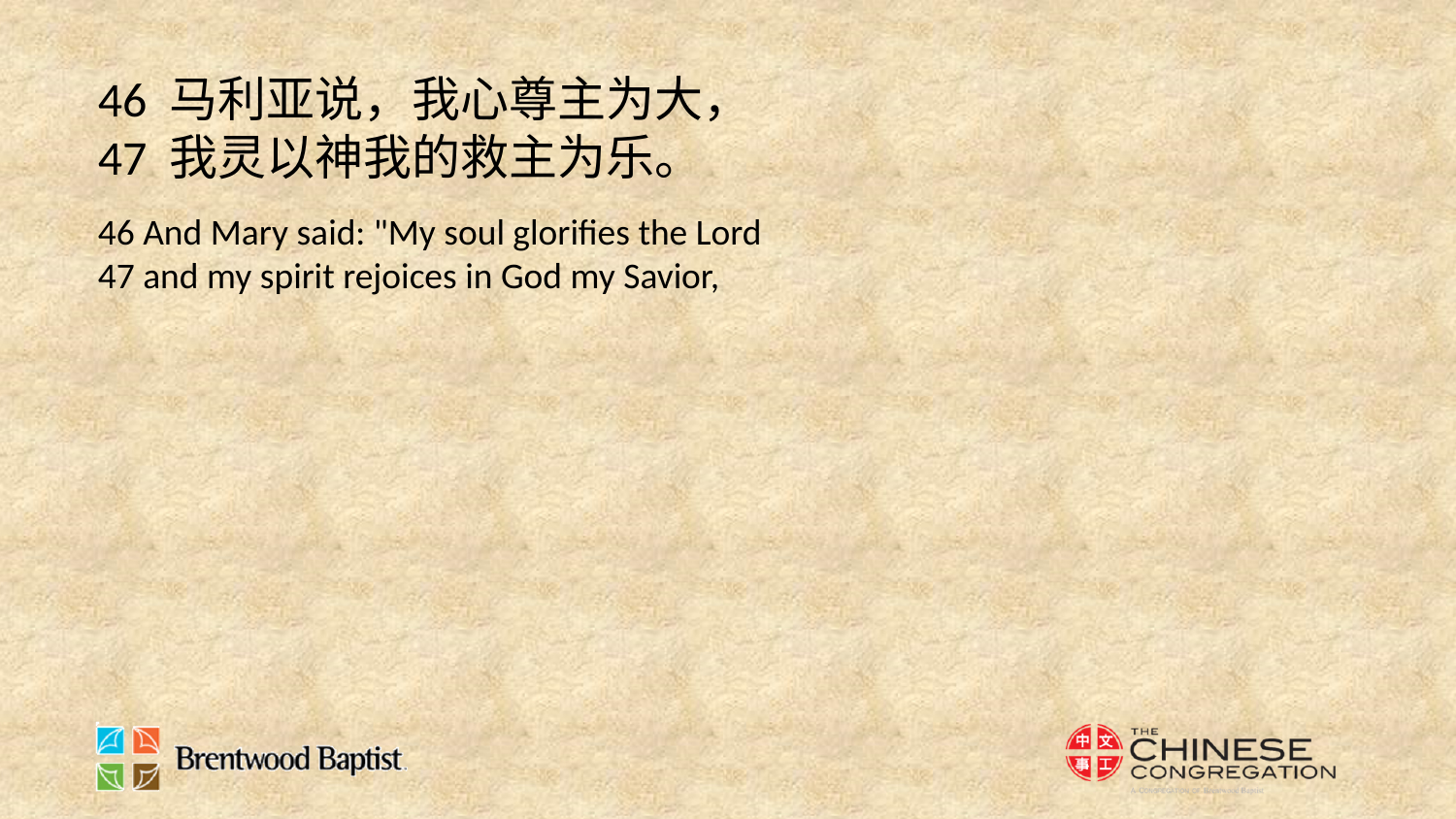

46 马利亚说，我心尊主为大，
47 我灵以神我的救主为乐。

46 And Mary said: "My soul glorifies the Lord
47 and my spirit rejoices in God my Savior,